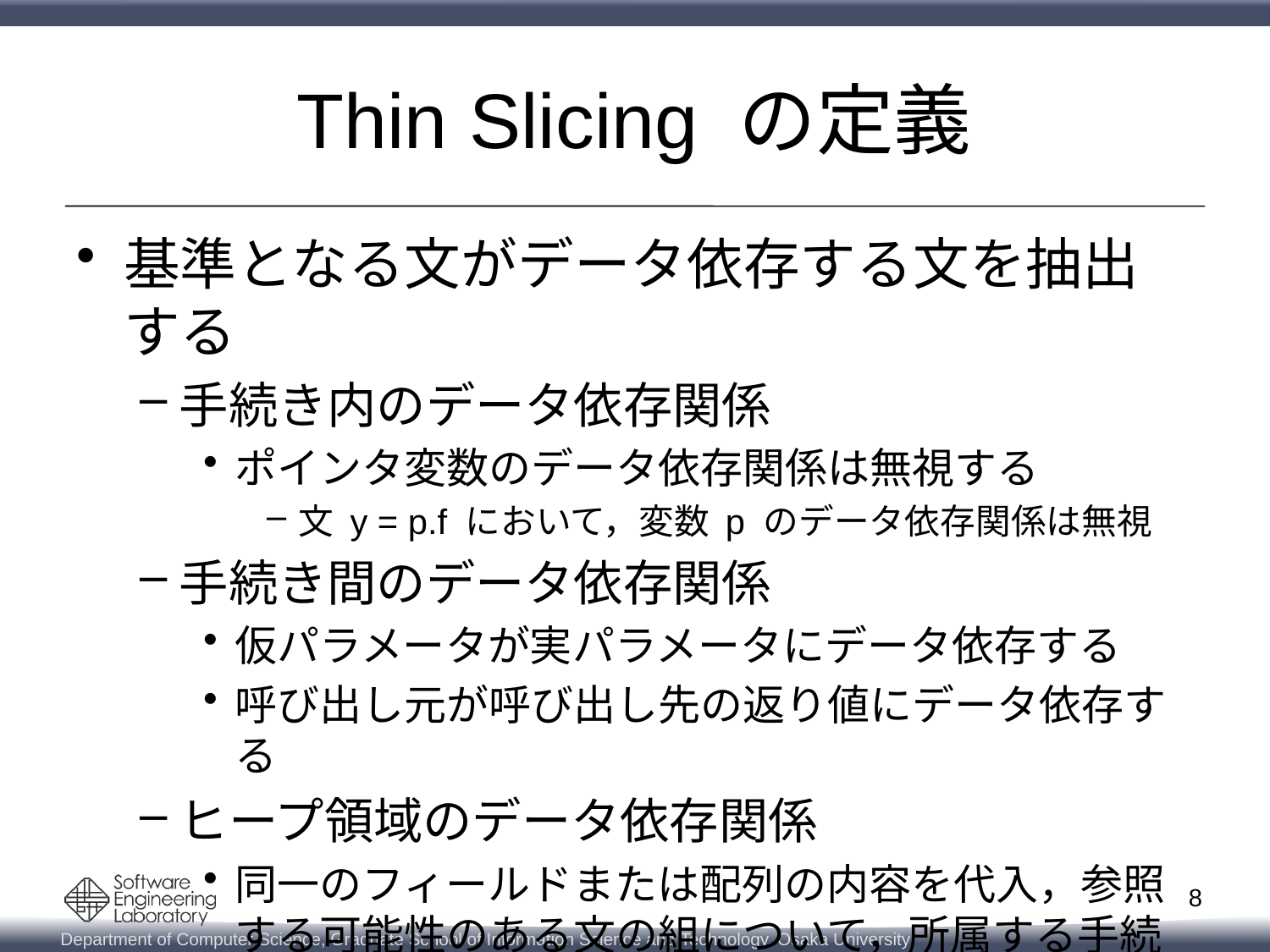

# Thin Slicing の定義
基準となる文がデータ依存する文を抽出する
手続き内のデータ依存関係
ポインタ変数のデータ依存関係は無視する
文 y = p.f において，変数 p のデータ依存関係は無視
手続き間のデータ依存関係
仮パラメータが実パラメータにデータ依存する
呼び出し元が呼び出し先の返り値にデータ依存する
ヒープ領域のデータ依存関係
同一のフィールドまたは配列の内容を代入，参照する可能性のある文の組について，所属する手続きに関係なく，参照する文が代入する文にデータ依存する
8